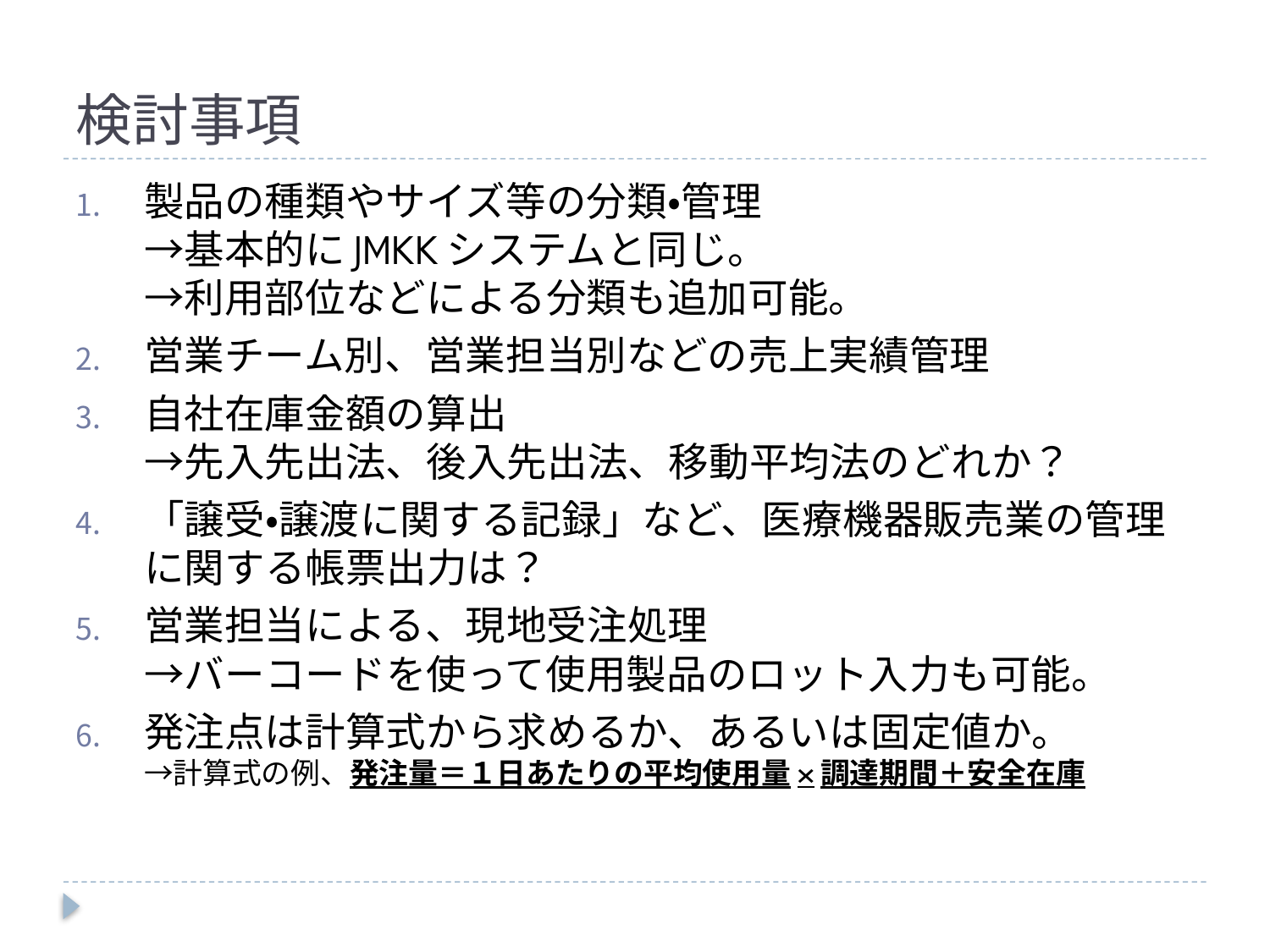

# 検討事項
製品の種類やサイズ等の分類・管理
→基本的にJMKKシステムと同じ。
→利用部位などによる分類も追加可能。
営業チーム別、営業担当別などの売上実績管理
自社在庫金額の算出
→先入先出法、後入先出法、移動平均法のどれか？
「譲受・譲渡に関する記録」など、医療機器販売業の管理に関する帳票出力は？
営業担当による、現地受注処理
→バーコードを使って使用製品のロット入力も可能。
発注点は計算式から求めるか、あるいは固定値か。
→計算式の例、発注量＝１日あたりの平均使用量×調達期間＋安全在庫